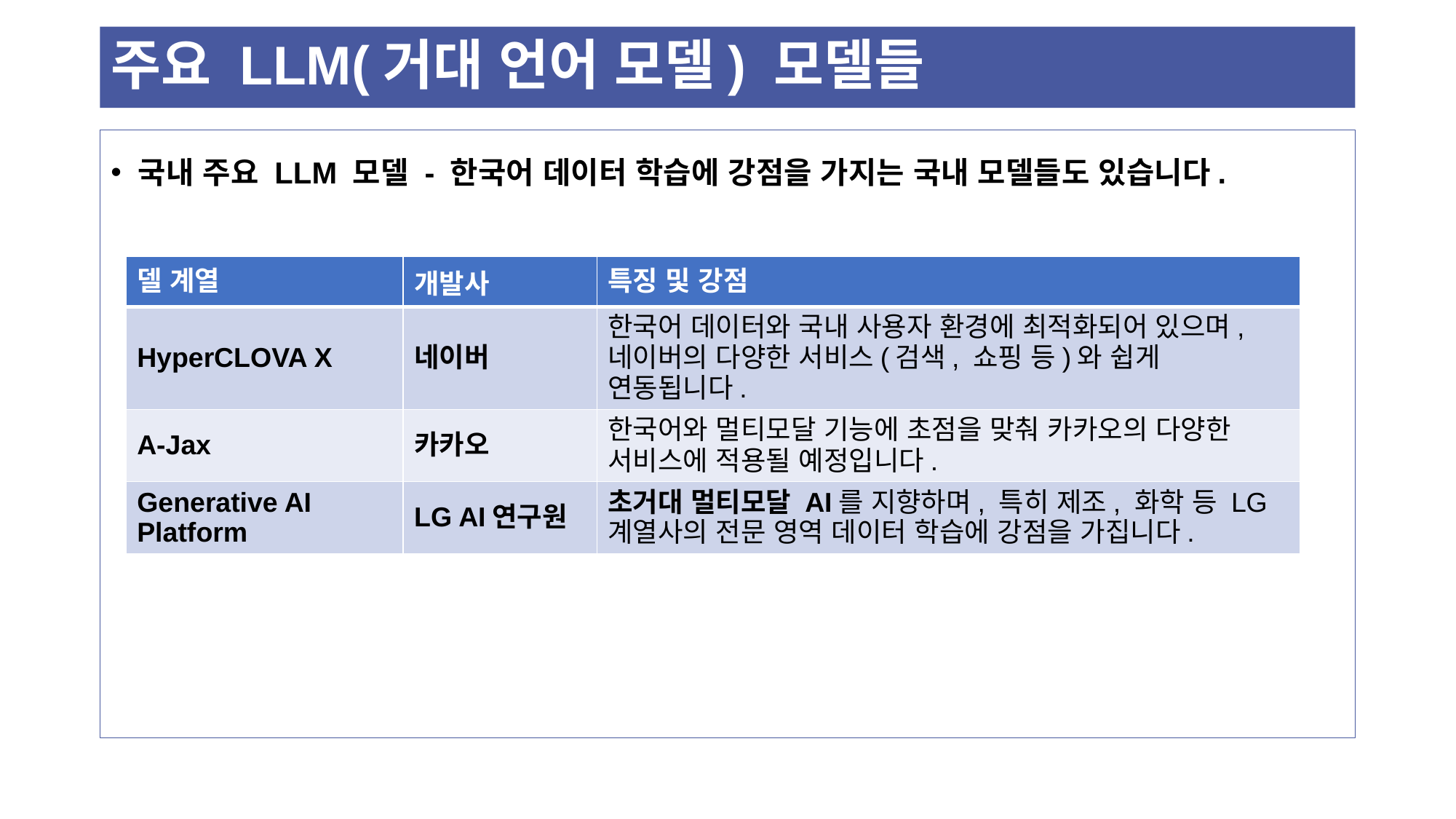

# 주요 LLM(거대 언어 모델) 모델들
국내 주요 LLM 모델 - 한국어 데이터 학습에 강점을 가지는 국내 모델들도 있습니다.

| 델 계열 | 개발사 | 특징 및 강점 |
| --- | --- | --- |
| HyperCLOVA X | 네이버 | 한국어 데이터와 국내 사용자 환경에 최적화되어 있으며, 네이버의 다양한 서비스(검색, 쇼핑 등)와 쉽게 연동됩니다. |
| A-Jax | 카카오 | 한국어와 멀티모달 기능에 초점을 맞춰 카카오의 다양한 서비스에 적용될 예정입니다. |
| Generative AI Platform | LG AI연구원 | 초거대 멀티모달 AI를 지향하며, 특히 제조, 화학 등 LG 계열사의 전문 영역 데이터 학습에 강점을 가집니다. |